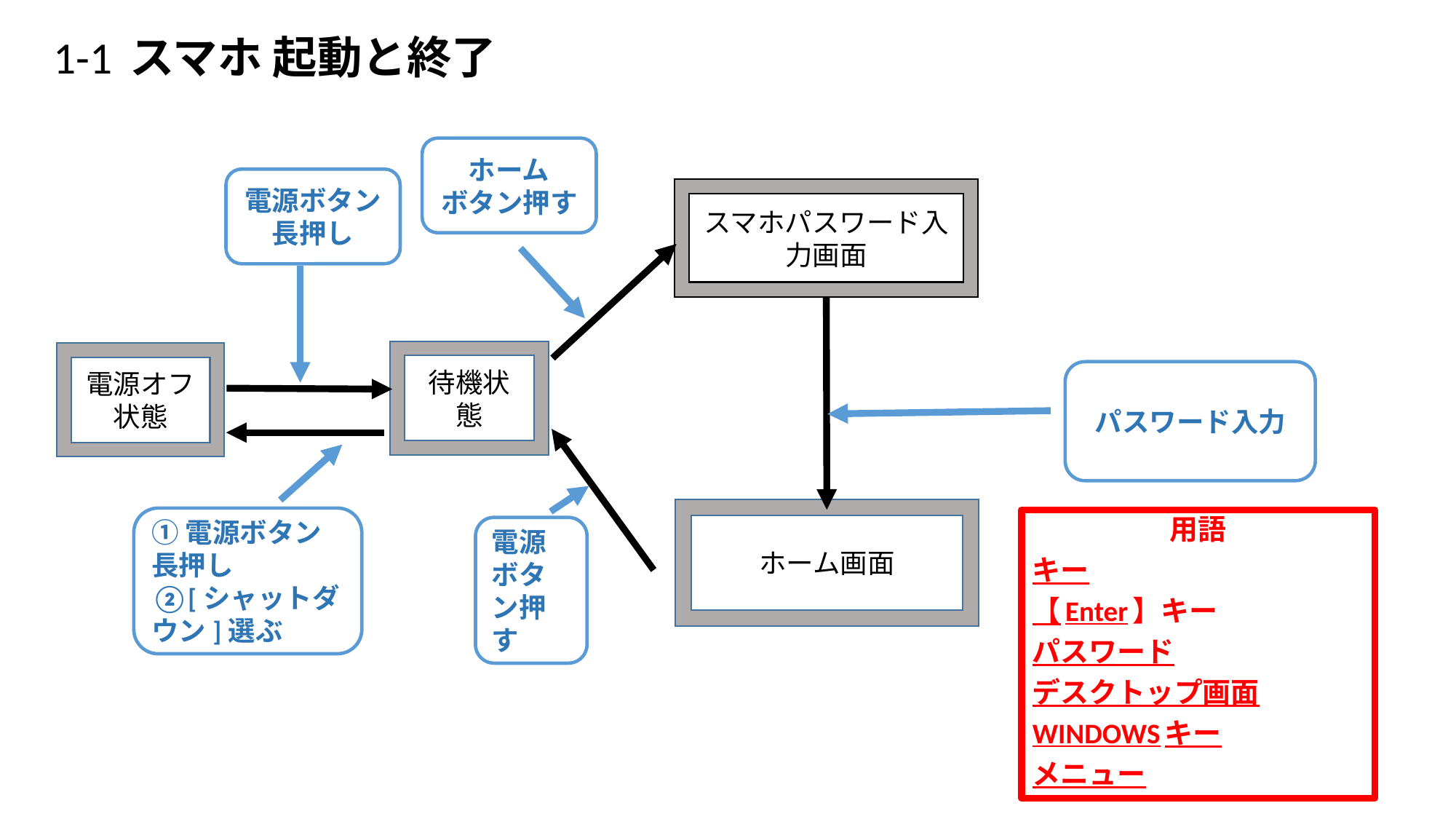

# 1-1 スマホ 起動と終了
ホーム
ボタン押す
電源ボタン長押し
スマホパスワード入力画面
待機状態
電源オフ状態
パスワード入力
ホーム画面
①電源ボタン長押し
②[シャットダウン]選ぶ
用語
キー
【Enter】キー
パスワード
デスクトップ画面
WINDOWSキー
メニュー
電源ボタン押す